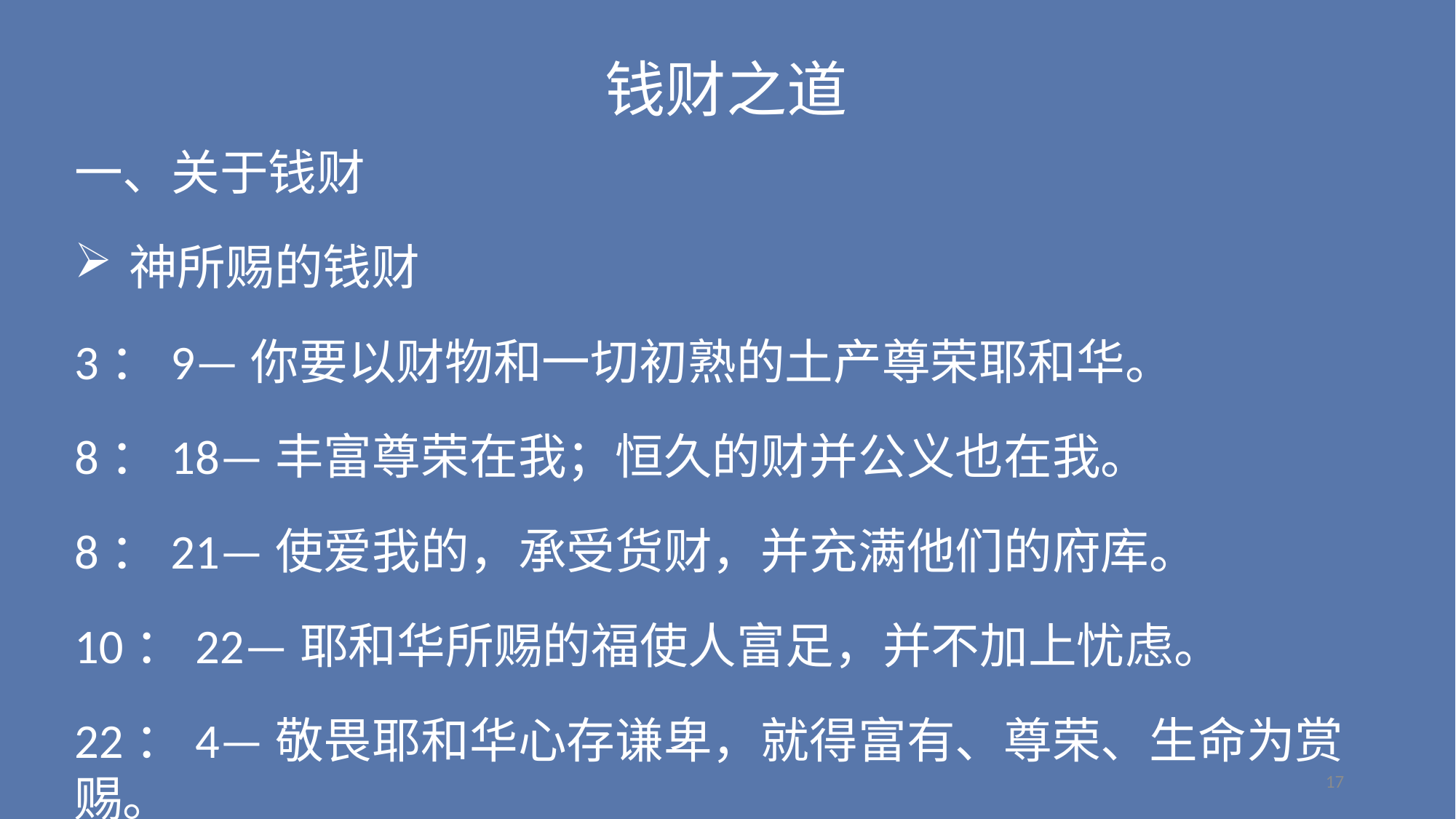

钱财之道
一、关于钱财
神所赐的钱财
3：9—你要以财物和一切初熟的土产尊荣耶和华。
8：18—丰富尊荣在我；恒久的财并公义也在我。
8：21—使爱我的，承受货财，并充满他们的府库。
10：22—耶和华所赐的福使人富足，并不加上忧虑。
22：4—敬畏耶和华心存谦卑，就得富有、尊荣、生命为赏赐。
17